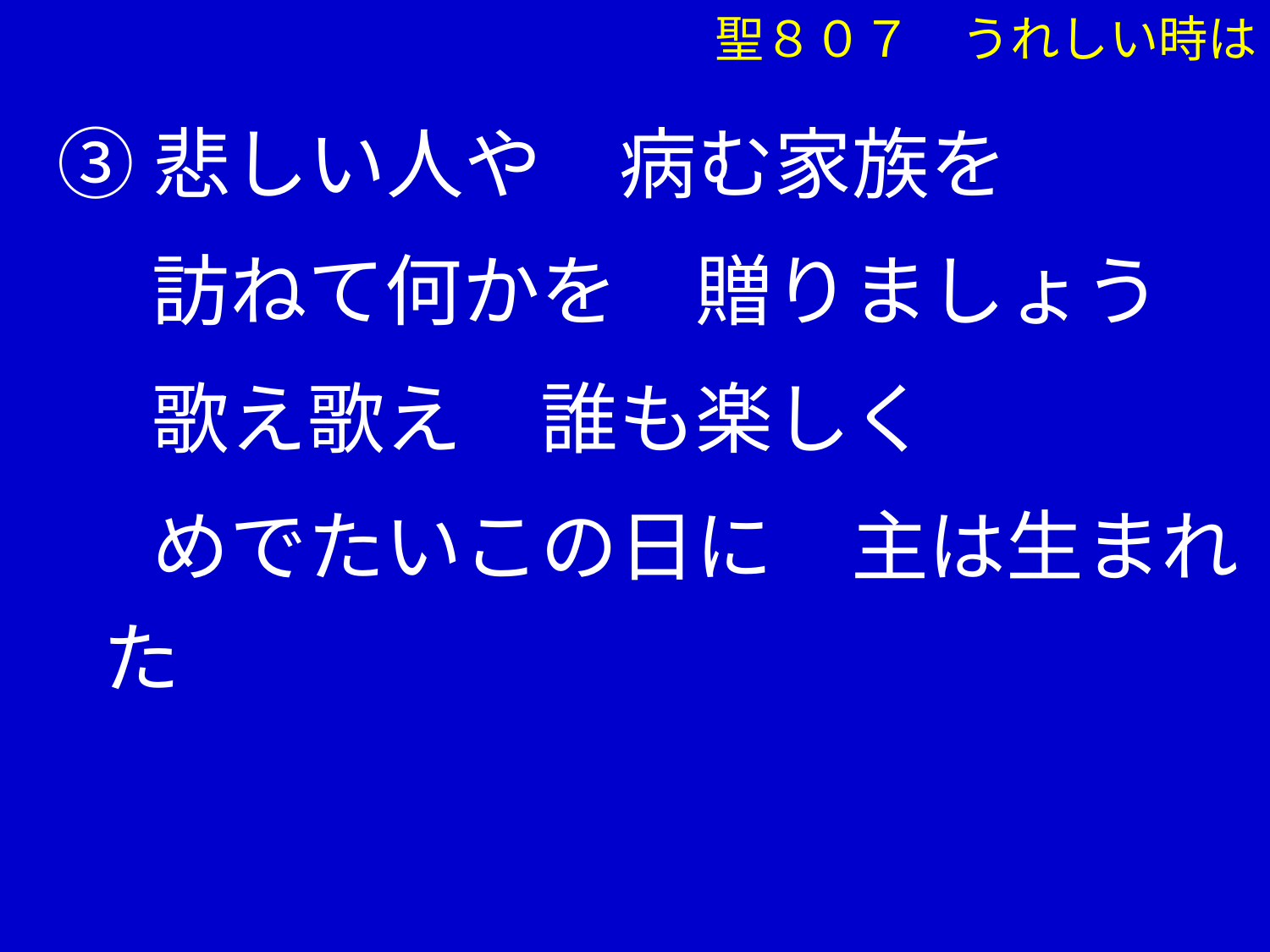

聖８０７　うれしい時は
③悲しい人や　病む家族を
　 訪ねて何かを　贈りましょう
　 歌え歌え　誰も楽しく
　 めでたいこの日に　主は生まれた